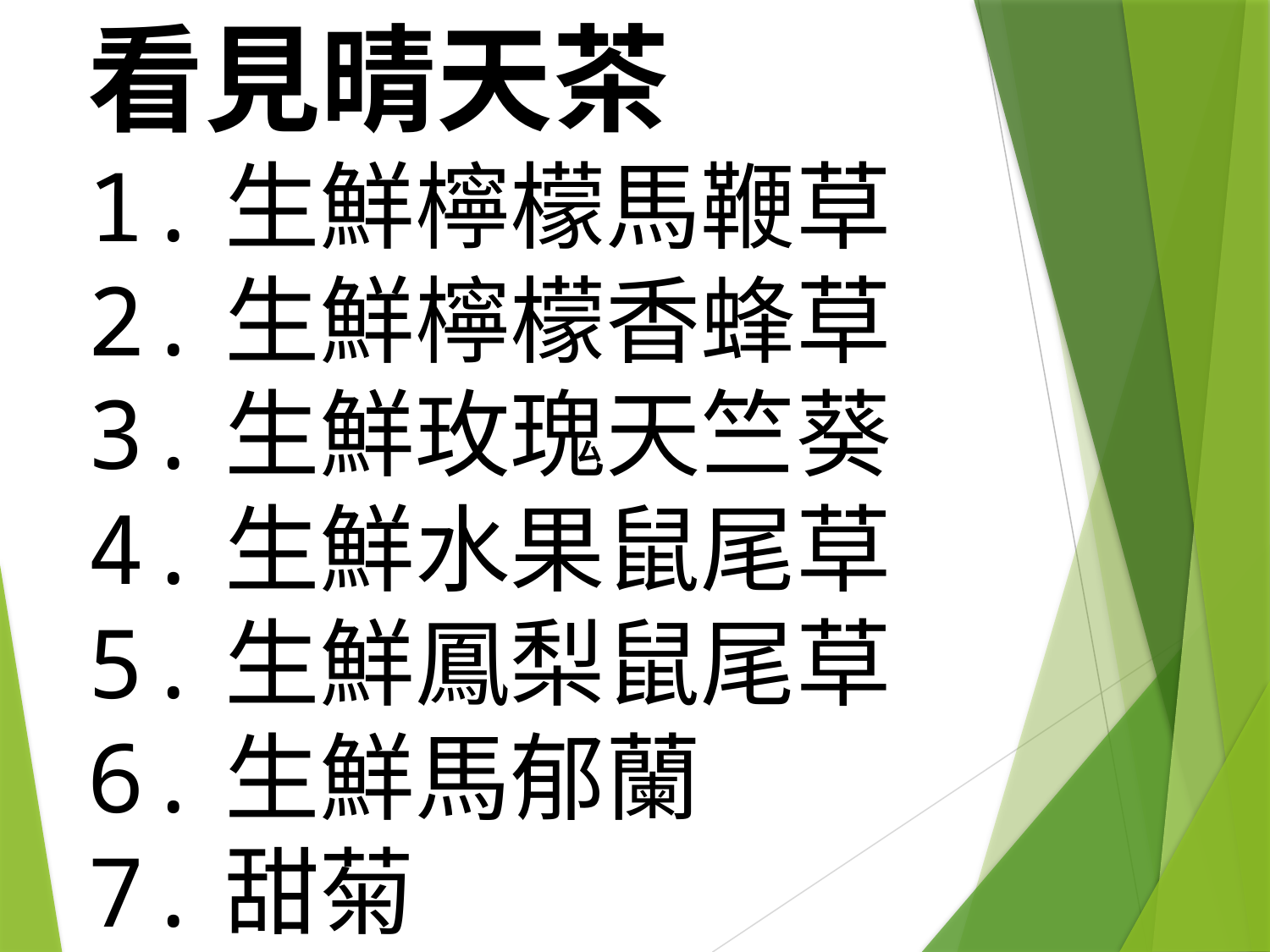

# 看見晴天茶 1.生鮮檸檬馬鞭草 2.生鮮檸檬香蜂草 3.生鮮玫瑰天竺葵 4.生鮮水果鼠尾草 5.生鮮鳳梨鼠尾草 6.生鮮馬郁蘭 7.甜菊